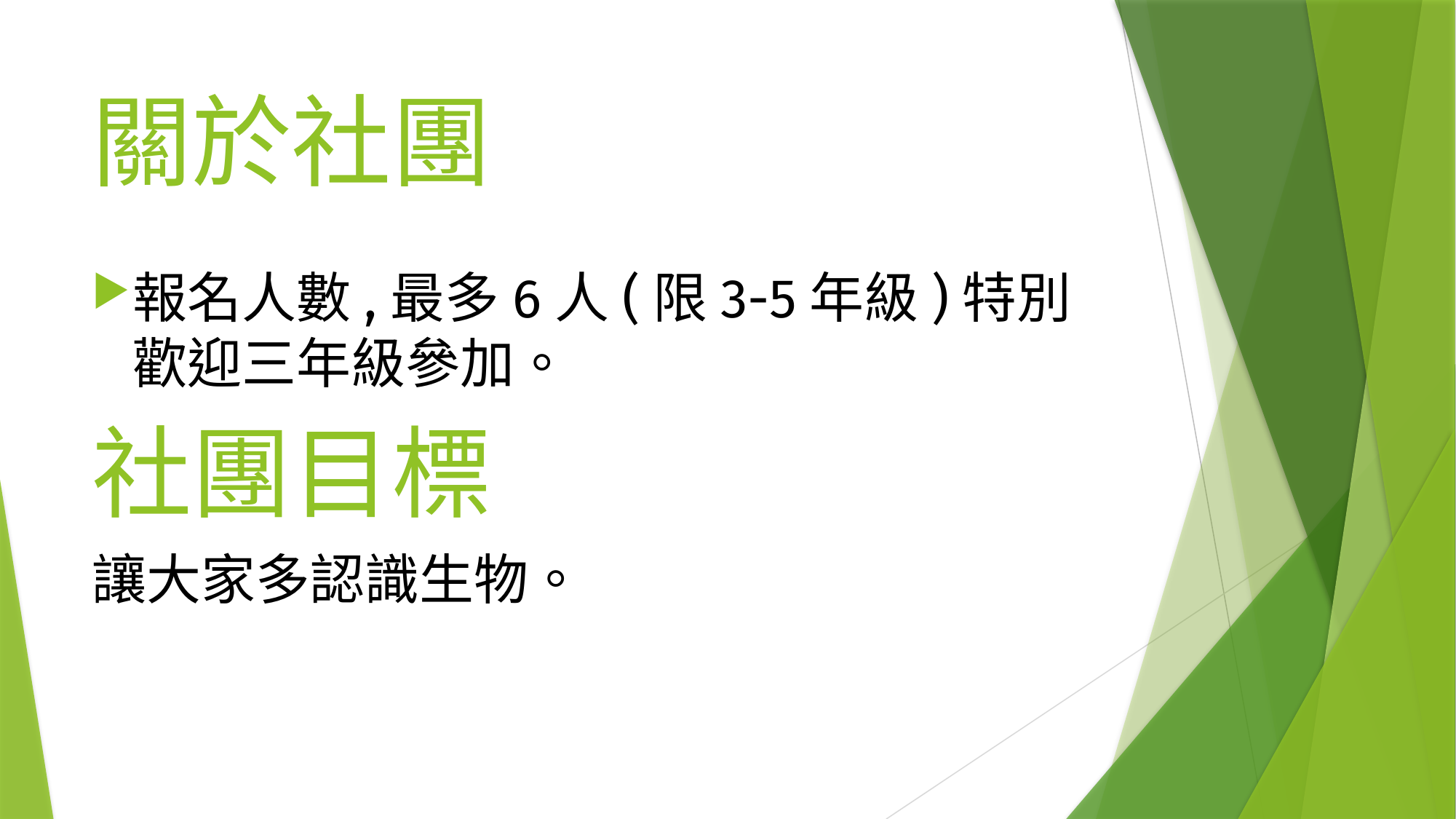

# 關於社團
報名人數,最多6人(限3-5年級)特別歡迎三年級參加。
社團目標
讓大家多認識生物。